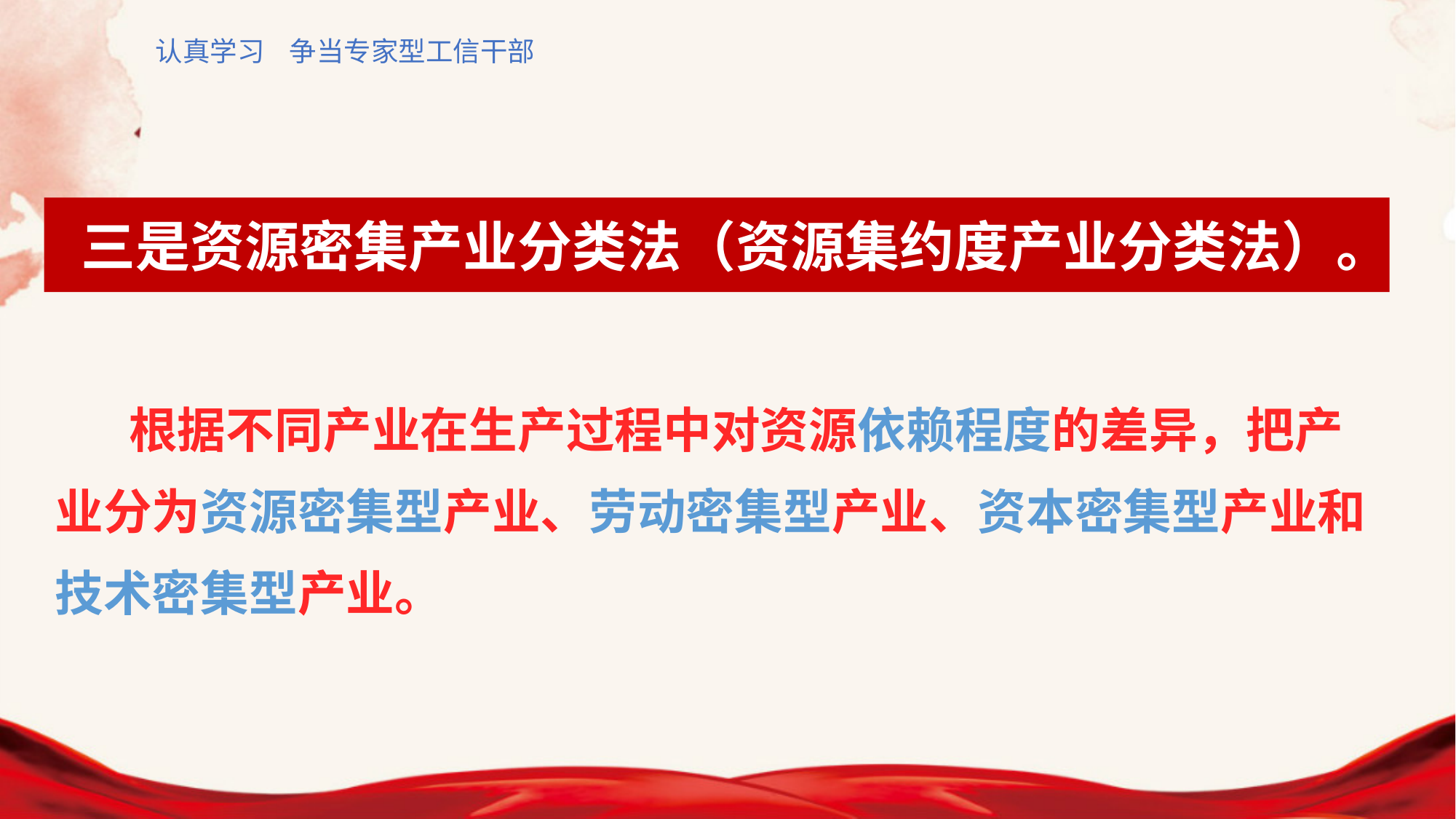

认真学习    争当专家型工信干部
  三是资源密集产业分类法（资源集约度产业分类法）。
        根据不同产业在生产过程中对资源依赖程度的差异，把产业分为资源密集型产业、劳动密集型产业、资本密集型产业和技术密集型产业。